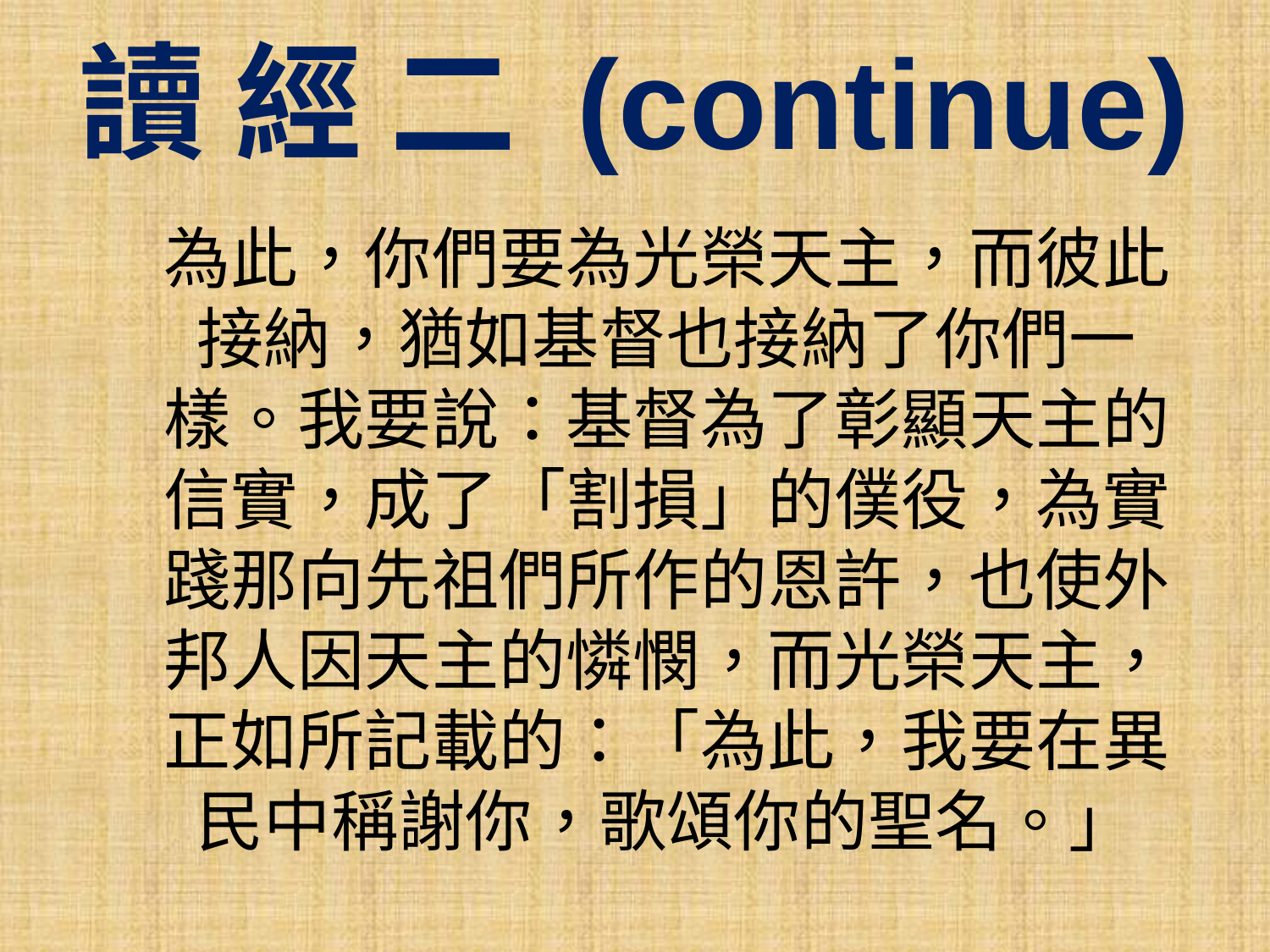

讀 經 二 (continue)

為此，你們要為光榮天主，而彼此接納，猶如基督也接納了你們一樣。我要說：基督為了彰顯天主的信實，成了「割損」的僕役，為實踐那向先祖們所作的恩許，也使外邦人因天主的憐憫，而光榮天主，正如所記載的：「為此，我要在異民中稱謝你，歌頌你的聖名。」